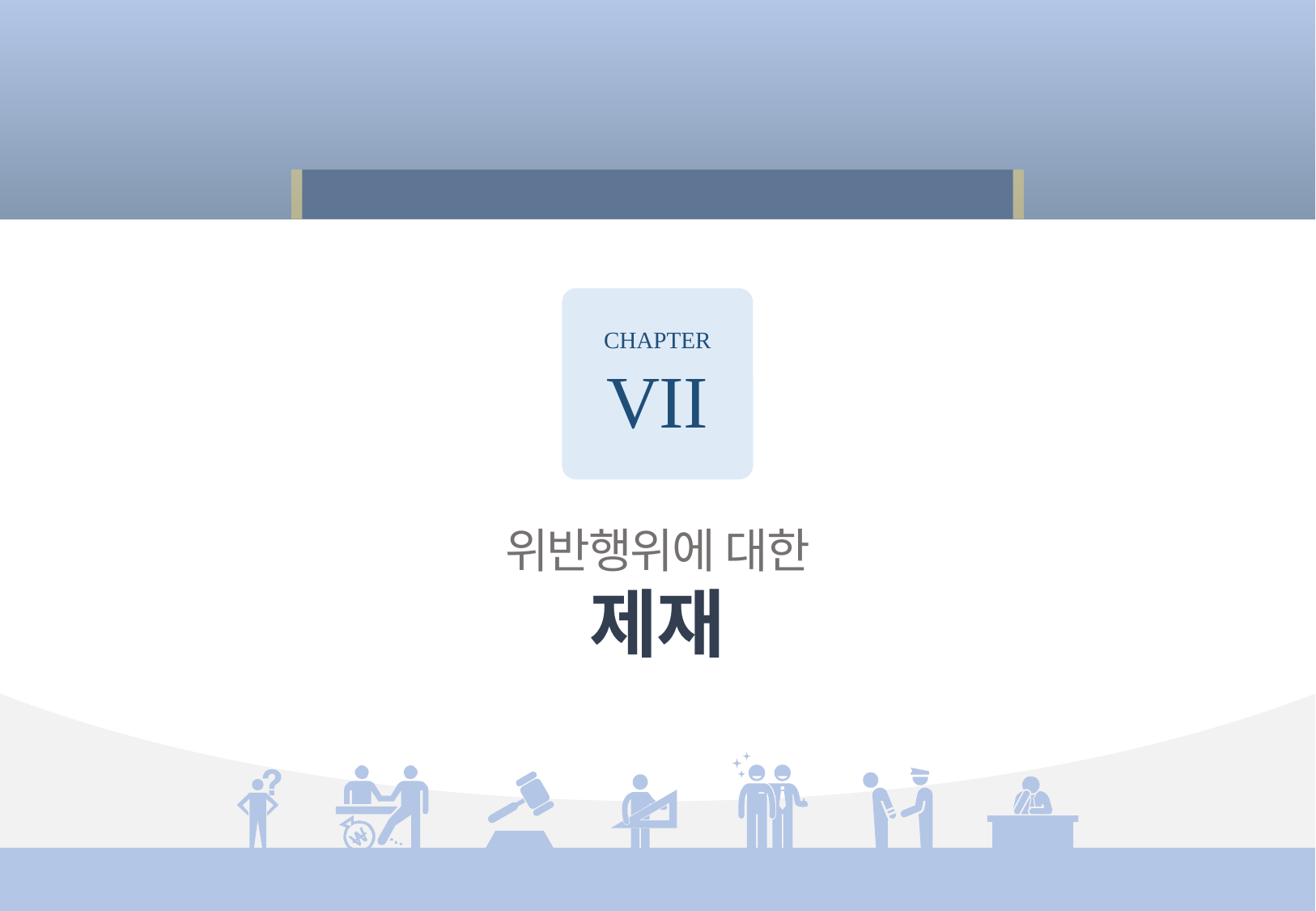

「공직자의 이해충돌 방지법」의 이해

CHAPTER
VII
위반행위에 대한
제재

122